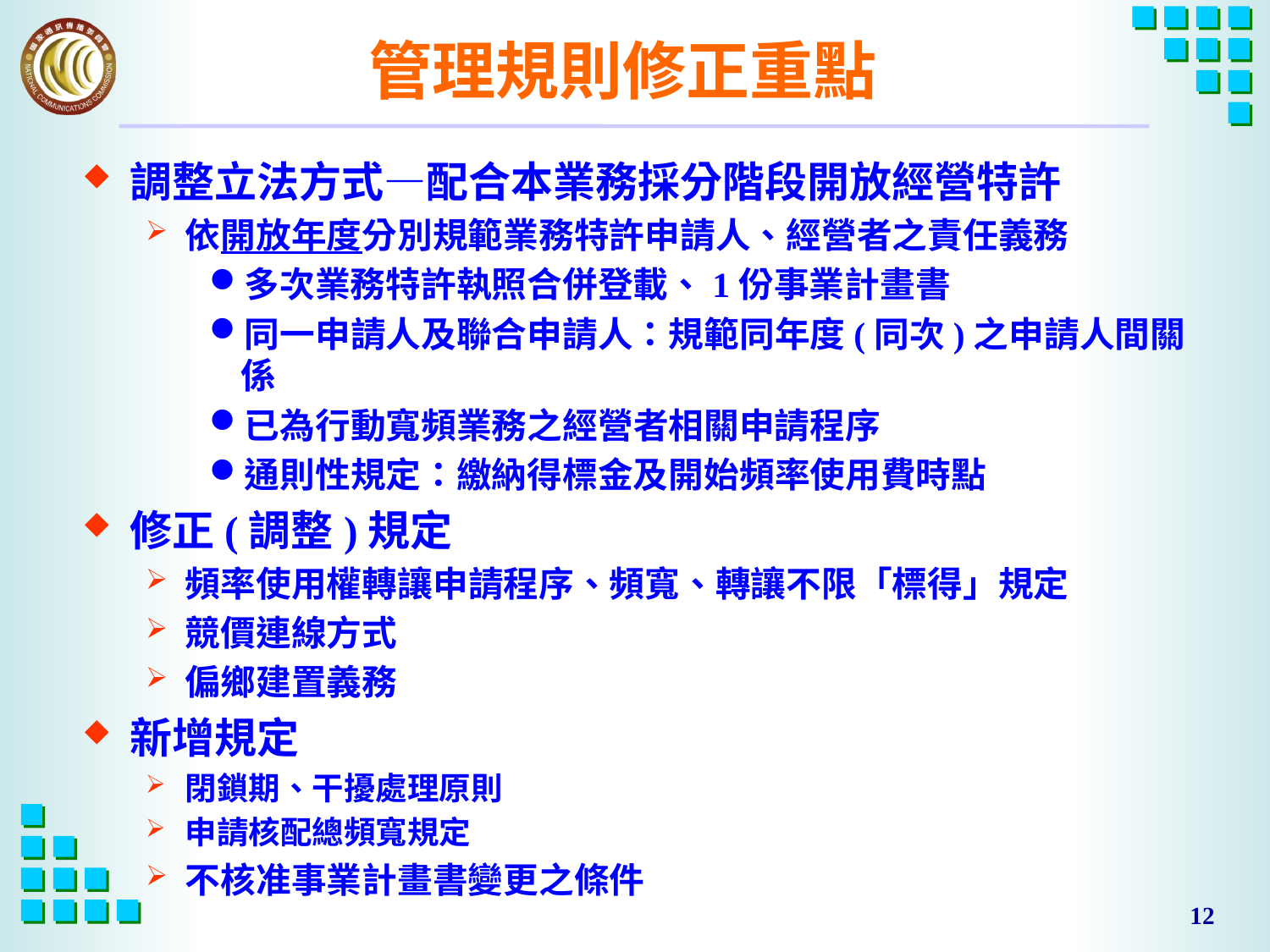

# 管理規則修正重點
調整立法方式—配合本業務採分階段開放經營特許
依開放年度分別規範業務特許申請人、經營者之責任義務
多次業務特許執照合併登載、1份事業計畫書
同一申請人及聯合申請人：規範同年度(同次)之申請人間關係
已為行動寬頻業務之經營者相關申請程序
通則性規定：繳納得標金及開始頻率使用費時點
修正(調整)規定
頻率使用權轉讓申請程序、頻寬、轉讓不限「標得」規定
競價連線方式
偏鄉建置義務
新增規定
閉鎖期、干擾處理原則
申請核配總頻寬規定
不核准事業計畫書變更之條件